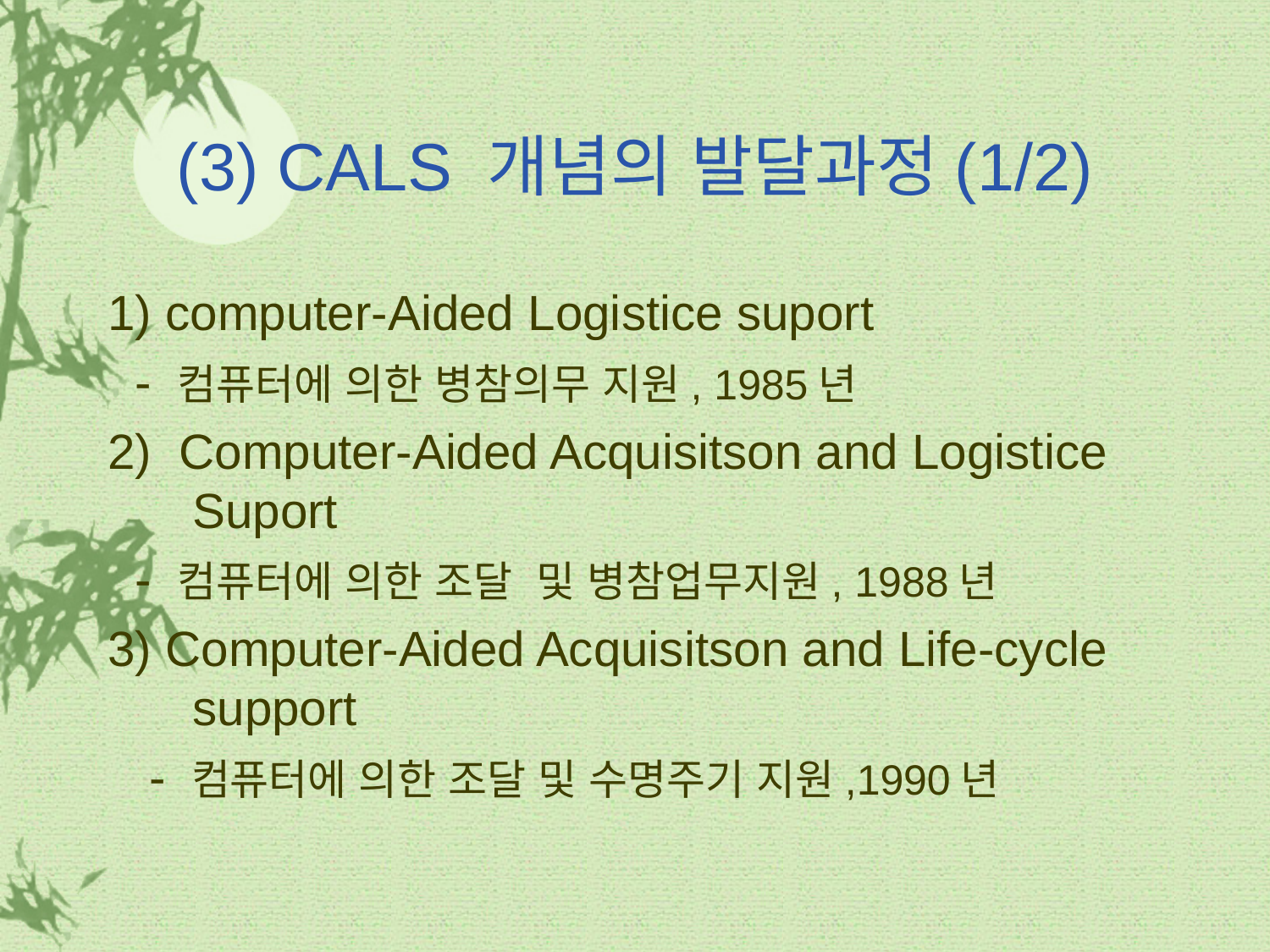

# (3) CALS 개념의 발달과정(1/2)
1) computer-Aided Logistice suport
  - 컴퓨터에 의한 병참의무 지원, 1985년
2)  Computer-Aided Acquisitson and Logistice Suport
  - 컴퓨터에 의한 조달  및 병참업무지원, 1988년
3) Computer-Aided Acquisitson and Life-cycle support
   - 컴퓨터에 의한 조달 및 수명주기 지원,1990년